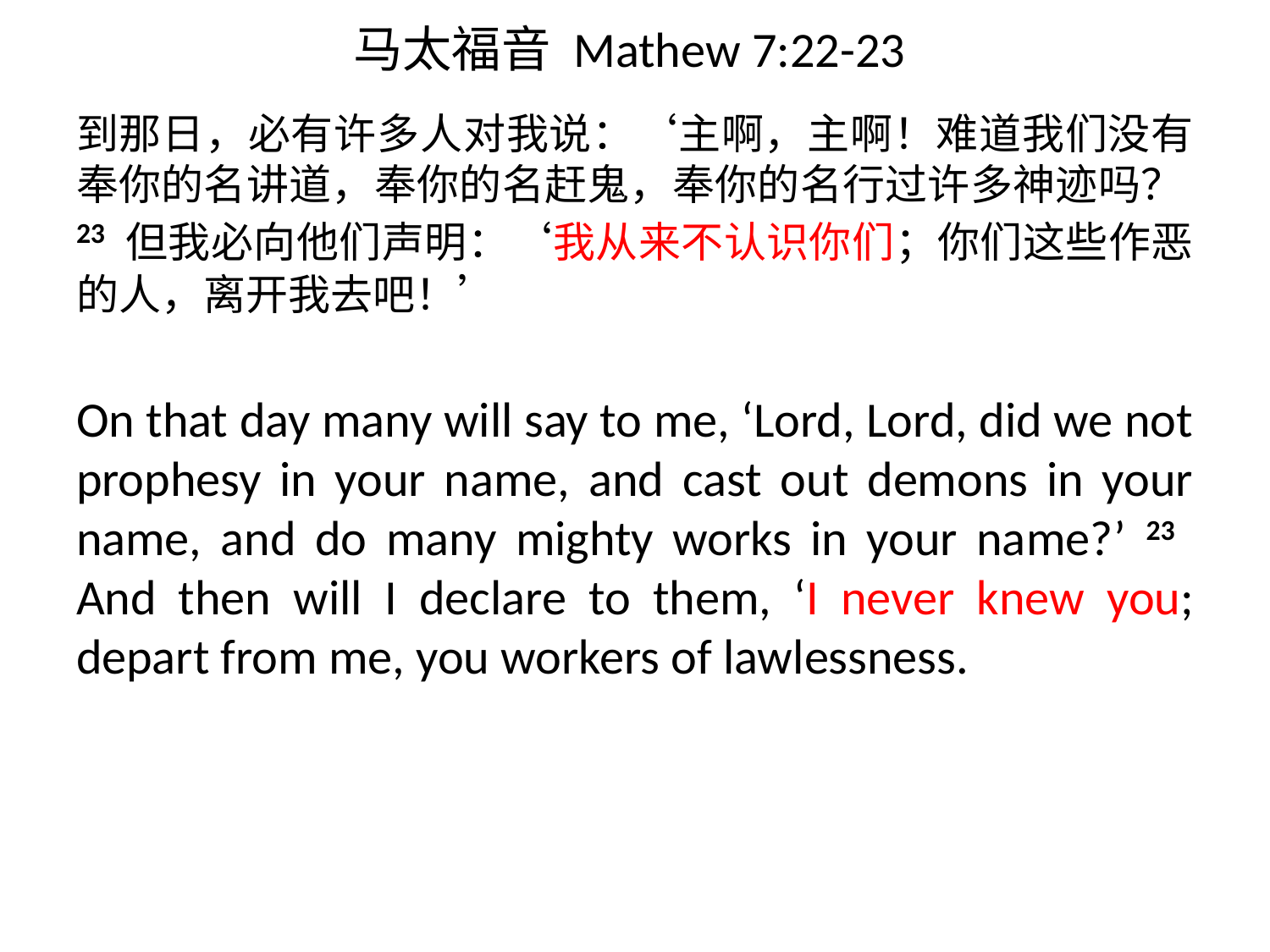

# 马太福音 Mathew 7:22-23
到那日，必有许多人对我说：‘主啊，主啊！难道我们没有奉你的名讲道，奉你的名赶鬼，奉你的名行过许多神迹吗？  23 但我必向他们声明：‘我从来不认识你们；你们这些作恶的人，离开我去吧！’

On that day many will say to me, ‘Lord, Lord, did we not prophesy in your name, and cast out demons in your name, and do many mighty works in your name?’ 23  And then will I declare to them, ‘I never knew you; depart from me, you workers of lawlessness.